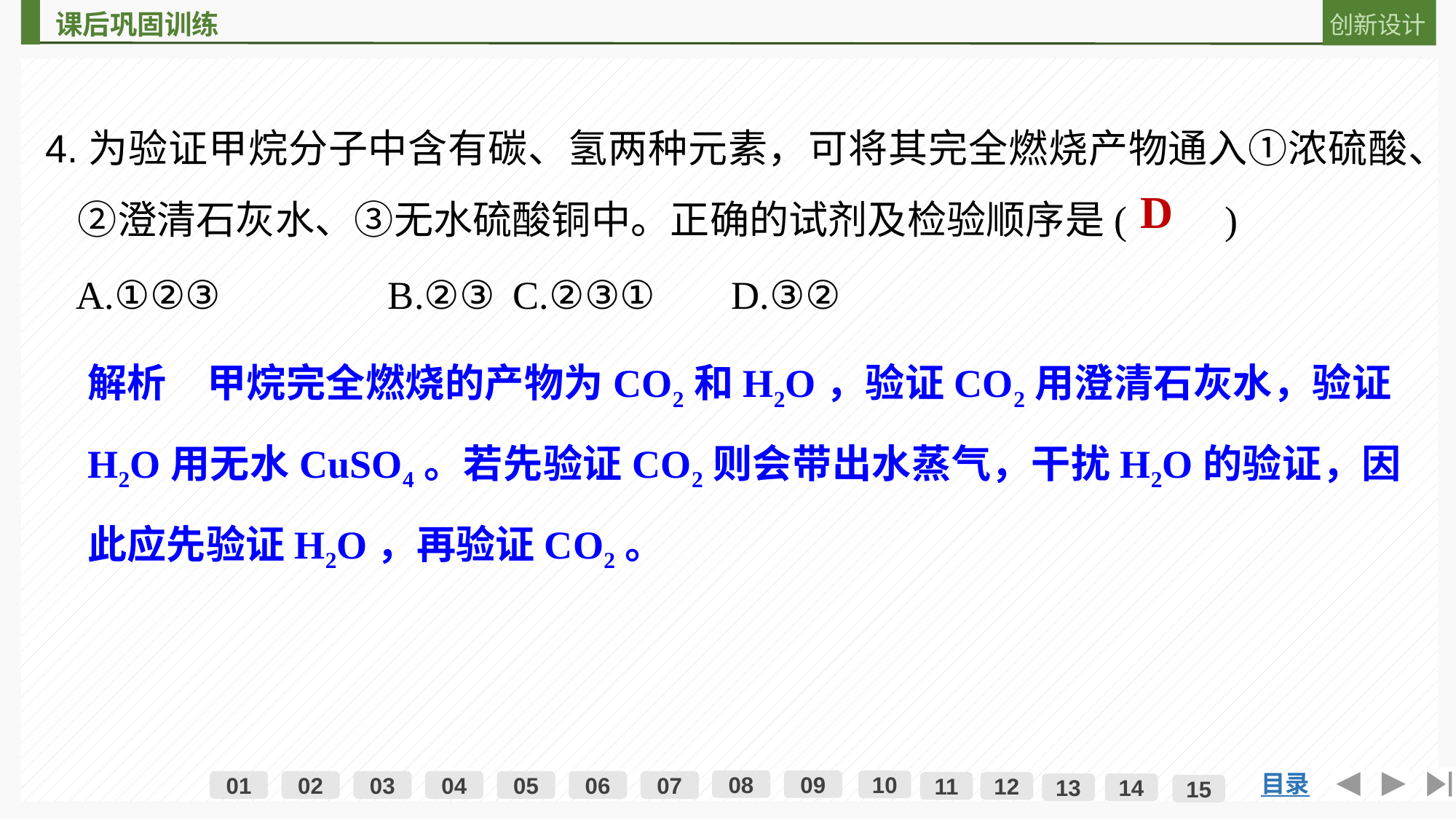

4.为验证甲烷分子中含有碳、氢两种元素，可将其完全燃烧产物通入①浓硫酸、②澄清石灰水、③无水硫酸铜中。正确的试剂及检验顺序是(　　)
D
A.①②③ 	B.②③	C.②③① 	D.③②
解析　甲烷完全燃烧的产物为CO2和H2O，验证CO2用澄清石灰水，验证H2O用无水CuSO4。若先验证CO2则会带出水蒸气，干扰H2O的验证，因此应先验证H2O，再验证CO2。